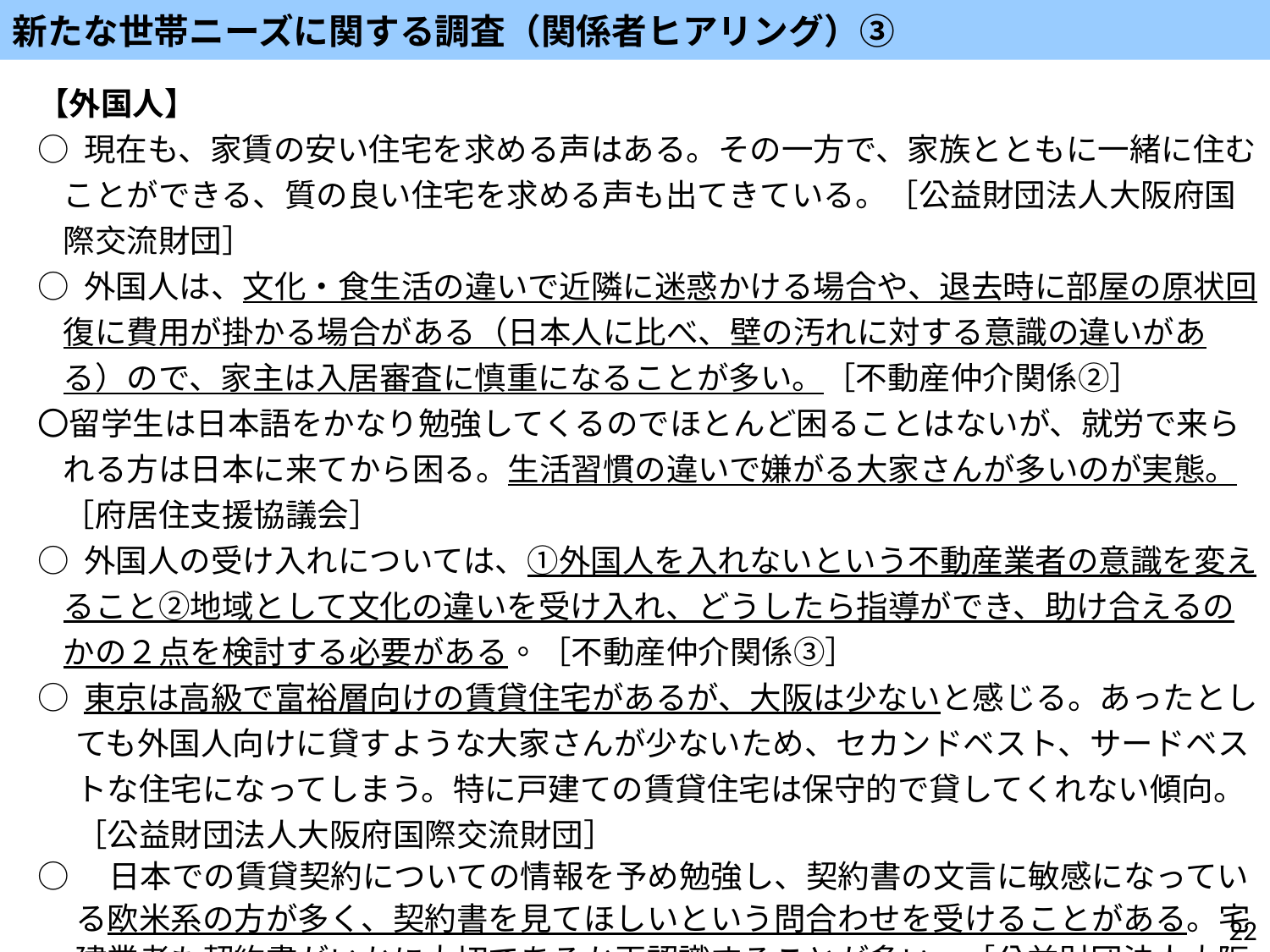

新たな世帯ニーズに関する調査（関係者ヒアリング）③
【外国人】
○ 現在も、家賃の安い住宅を求める声はある。その一方で、家族とともに一緒に住むことができる、質の良い住宅を求める声も出てきている。［公益財団法人大阪府国際交流財団］
○ 外国人は、文化・食生活の違いで近隣に迷惑かける場合や、退去時に部屋の原状回復に費用が掛かる場合がある（日本人に比べ、壁の汚れに対する意識の違いがある）ので、家主は入居審査に慎重になることが多い。［不動産仲介関係②］
〇留学生は日本語をかなり勉強してくるのでほとんど困ることはないが、就労で来られる方は日本に来てから困る。生活習慣の違いで嫌がる大家さんが多いのが実態。［府居住支援協議会］
○ 外国人の受け入れについては、①外国人を入れないという不動産業者の意識を変えること②地域として文化の違いを受け入れ、どうしたら指導ができ、助け合えるのかの２点を検討する必要がある。［不動産仲介関係③］
○ 東京は高級で富裕層向けの賃貸住宅があるが、大阪は少ないと感じる。あったとしても外国人向けに貸すような大家さんが少ないため、セカンドベスト、サードベストな住宅になってしまう。特に戸建ての賃貸住宅は保守的で貸してくれない傾向。［公益財団法人大阪府国際交流財団］
○　日本での賃貸契約についての情報を予め勉強し、契約書の文言に敏感になっている欧米系の方が多く、契約書を見てほしいという問合わせを受けることがある。宅建業者も契約書がいかに大切であるか再認識することが多い。［公益財団法人大阪府国際交流財団］

22